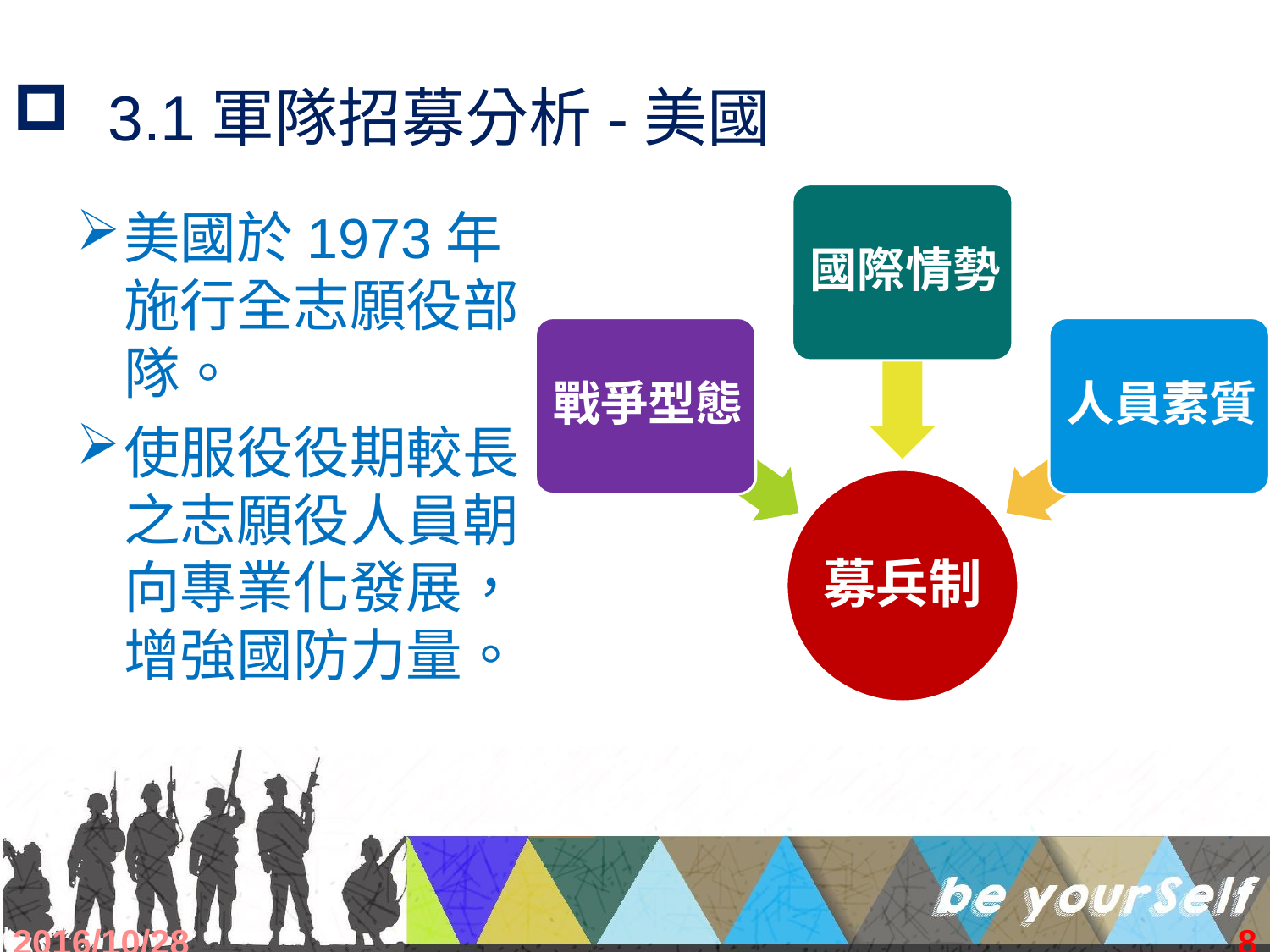

募兵制
戰爭型態
國際情勢
人員素質
# 3.1軍隊招募分析-美國
美國於1973年施行全志願役部隊。
使服役役期較長之志願役人員朝向專業化發展，增強國防力量。

2016/10/28
8